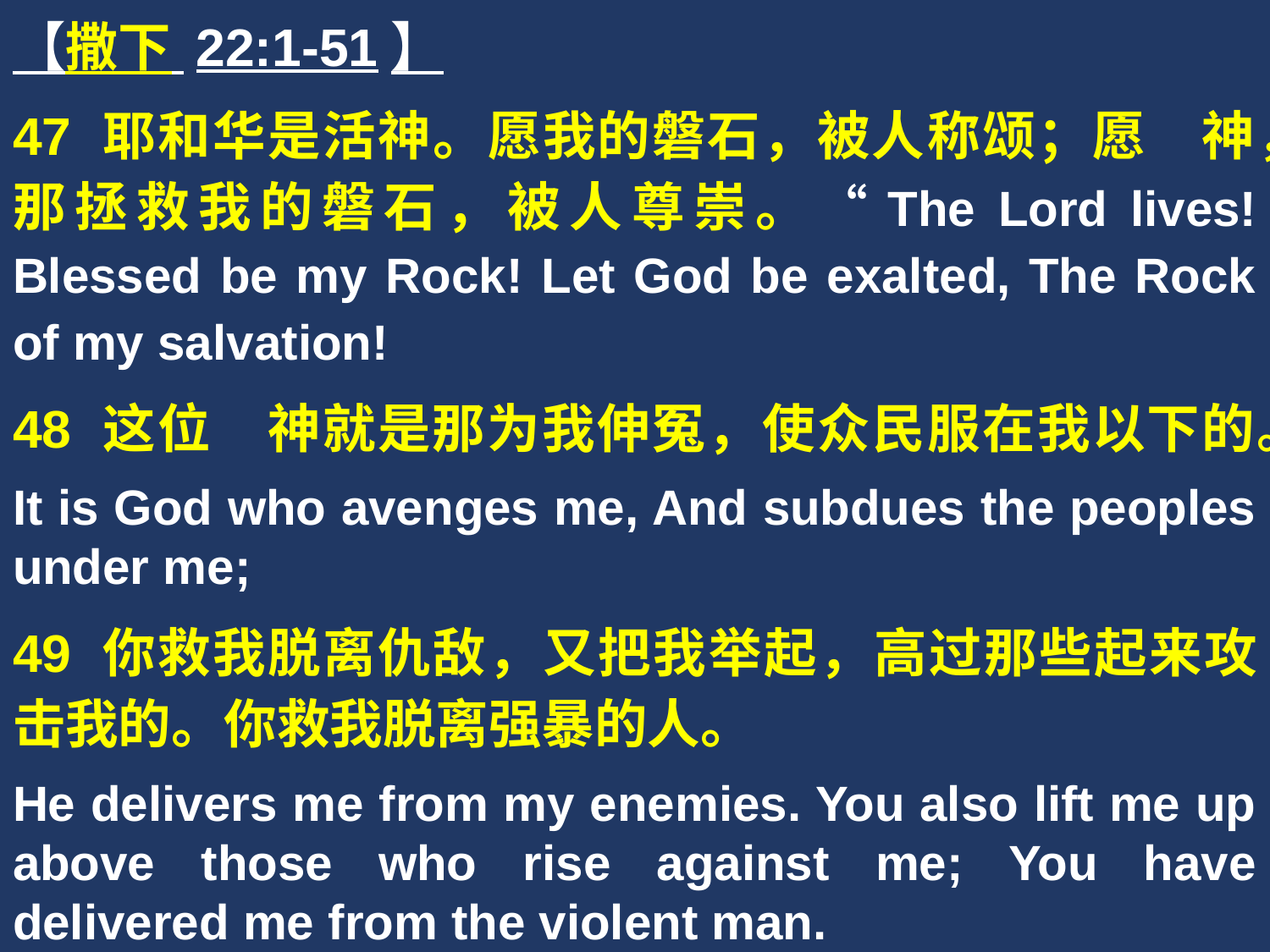

【撒下 22:1-51】
47 耶和华是活神。愿我的磐石，被人称颂；愿　神，那拯救我的磐石，被人尊崇。“The Lord lives! Blessed be my Rock! Let God be exalted, The Rock of my salvation!
48 这位　神就是那为我伸冤，使众民服在我以下的。
It is God who avenges me, And subdues the peoples under me;
49 你救我脱离仇敌，又把我举起，高过那些起来攻击我的。你救我脱离强暴的人。
He delivers me from my enemies. You also lift me up above those who rise against me; You have delivered me from the violent man.